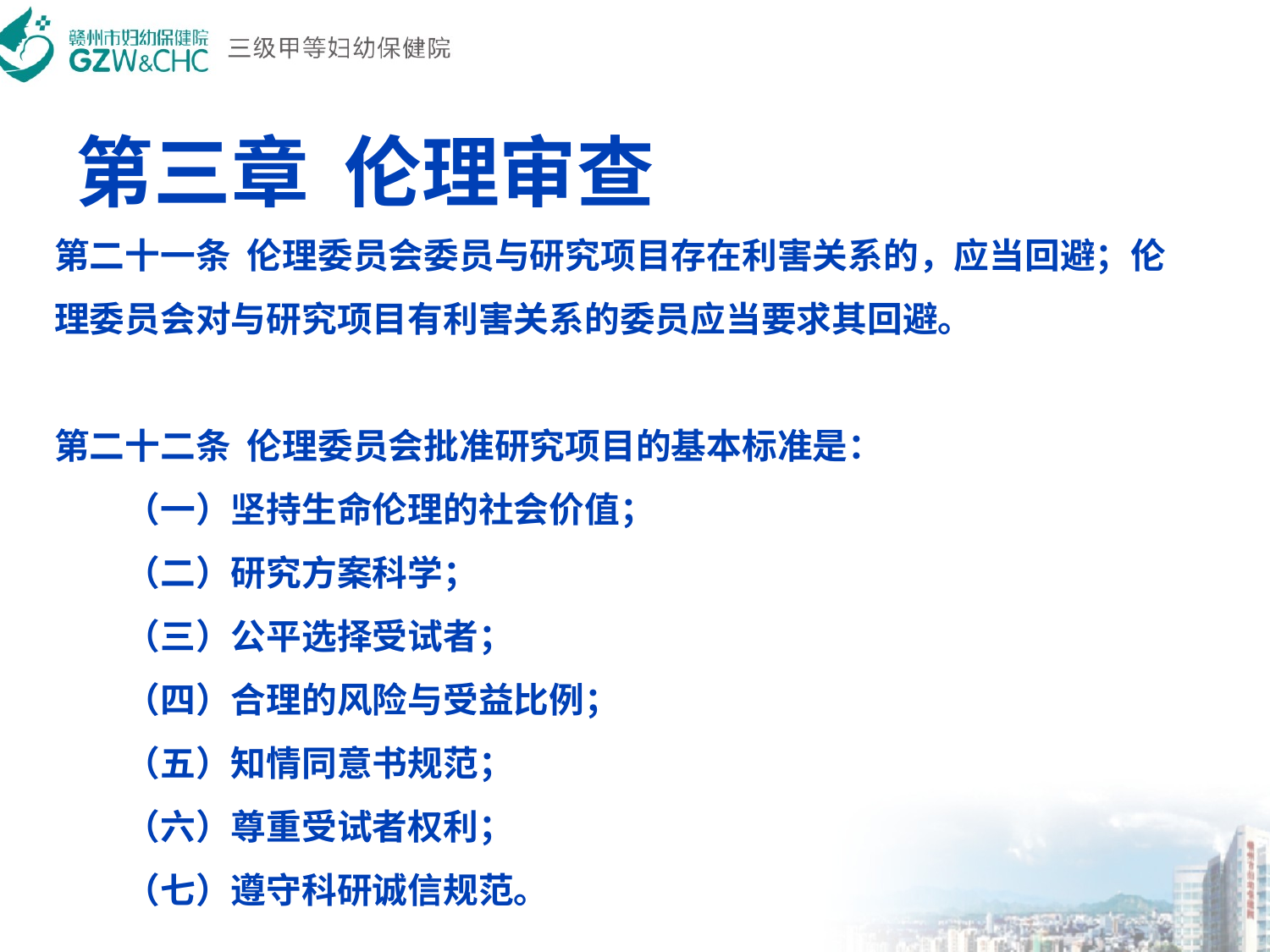

# 第三章  伦理审查
第二十一条  伦理委员会委员与研究项目存在利害关系的，应当回避；伦理委员会对与研究项目有利害关系的委员应当要求其回避。

第二十二条  伦理委员会批准研究项目的基本标准是：
　　（一）坚持生命伦理的社会价值；
　　（二）研究方案科学；
　　（三）公平选择受试者；
　　（四）合理的风险与受益比例；
　　（五）知情同意书规范；
　　（六）尊重受试者权利；
　　（七）遵守科研诚信规范。